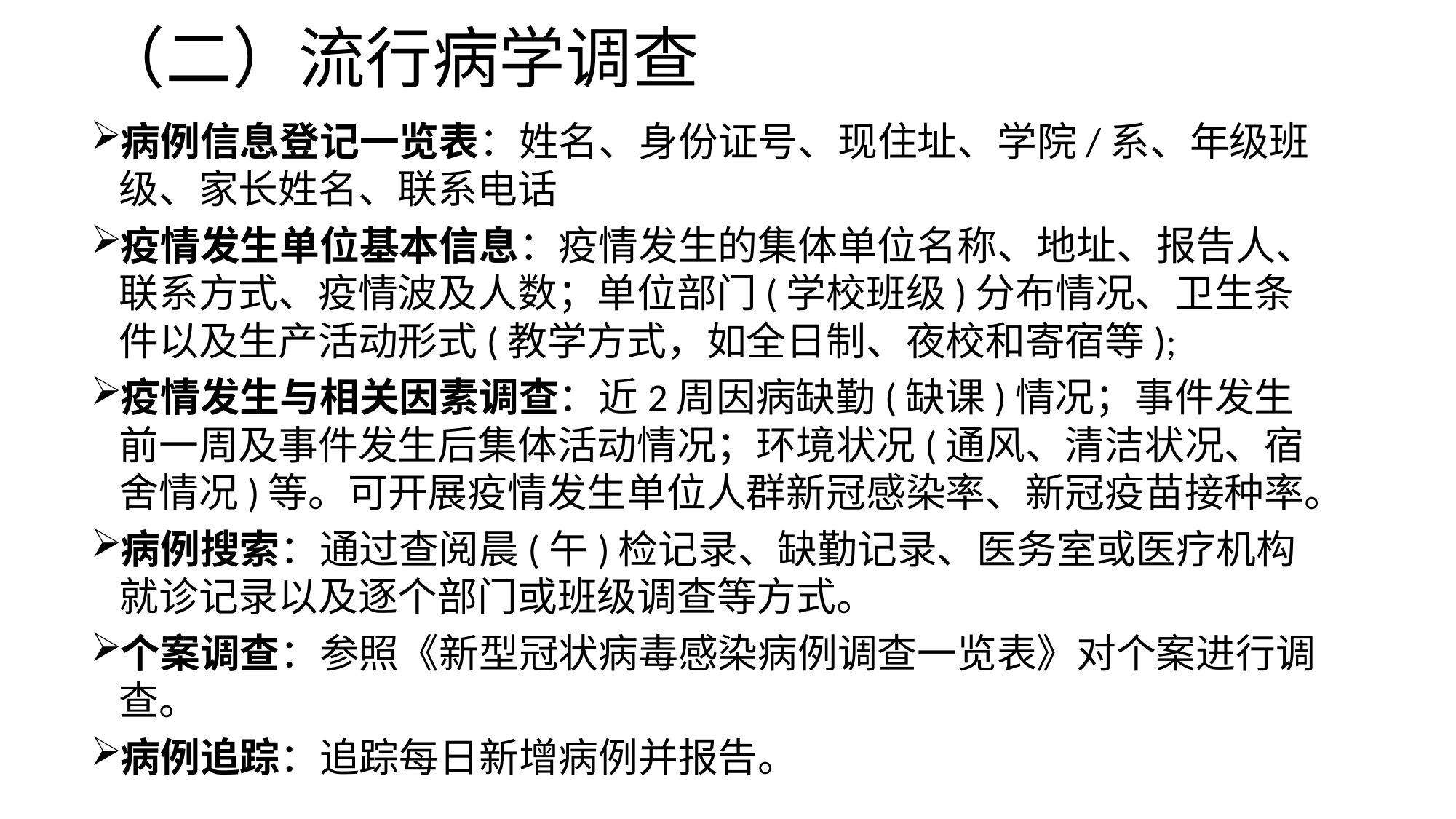

# （二）流行病学调查
病例信息登记一览表：姓名、身份证号、现住址、学院/系、年级班级、家长姓名、联系电话
疫情发生单位基本信息：疫情发生的集体单位名称、地址、报告人、联系方式、疫情波及人数；单位部门(学校班级)分布情况、卫生条件以及生产活动形式(教学方式，如全日制、夜校和寄宿等);
疫情发生与相关因素调查：近2周因病缺勤(缺课)情况；事件发生前一周及事件发生后集体活动情况；环境状况(通风、清洁状况、宿舍情况)等。可开展疫情发生单位人群新冠感染率、新冠疫苗接种率。
病例搜索：通过查阅晨(午)检记录、缺勤记录、医务室或医疗机构就诊记录以及逐个部门或班级调查等方式。
个案调查：参照《新型冠状病毒感染病例调查一览表》对个案进行调查。
病例追踪：追踪每日新增病例并报告。